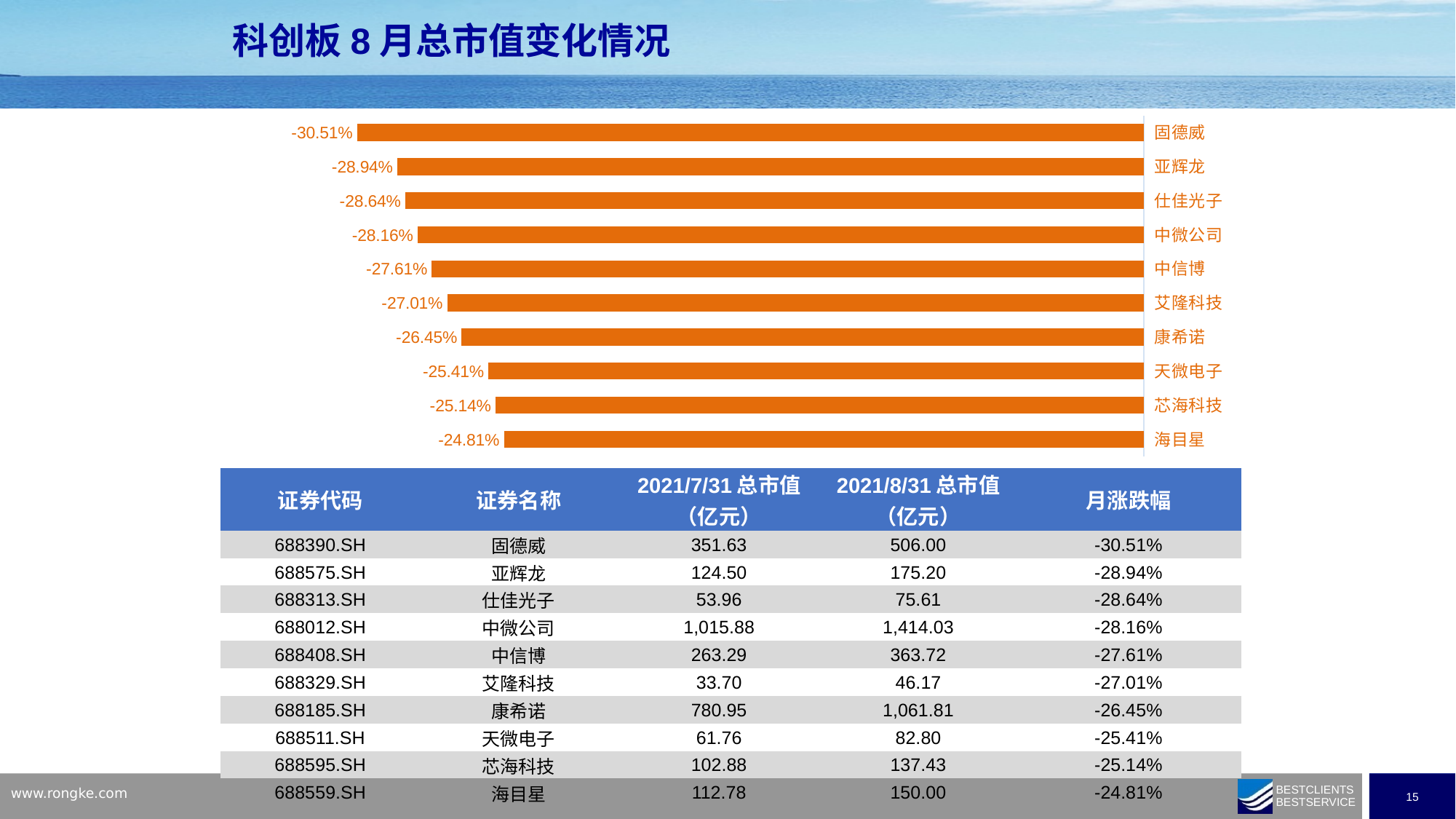

科创板8月总市值变化情况

### Chart

| Category |  |
|---|---|
| 海目星 | -0.24813333333333332 |
| 芯海科技 | -0.25140071309030054 |
| 天微电子 | -0.25410628019323667 |
| 康希诺 | -0.26451426490350505 |
| 艾隆科技 | -0.270066889632107 |
| 中信博 | -0.2761195158330296 |
| 中微公司 | -0.2815738518310027 |
| 仕佳光子 | -0.28640693236133563 |
| 亚辉龙 | -0.28941285251964866 |
| 固德威 | -0.30507826086956524 |
| 证券代码 | 证券名称 | 2021/7/31总市值（亿元） | 2021/8/31总市值（亿元） | 月涨跌幅 |
| --- | --- | --- | --- | --- |
| 688390.SH | 固德威 | 351.63 | 506.00 | -30.51% |
| 688575.SH | 亚辉龙 | 124.50 | 175.20 | -28.94% |
| 688313.SH | 仕佳光子 | 53.96 | 75.61 | -28.64% |
| 688012.SH | 中微公司 | 1,015.88 | 1,414.03 | -28.16% |
| 688408.SH | 中信博 | 263.29 | 363.72 | -27.61% |
| 688329.SH | 艾隆科技 | 33.70 | 46.17 | -27.01% |
| 688185.SH | 康希诺 | 780.95 | 1,061.81 | -26.45% |
| 688511.SH | 天微电子 | 61.76 | 82.80 | -25.41% |
| 688595.SH | 芯海科技 | 102.88 | 137.43 | -25.14% |
| 688559.SH | 海目星 | 112.78 | 150.00 | -24.81% |